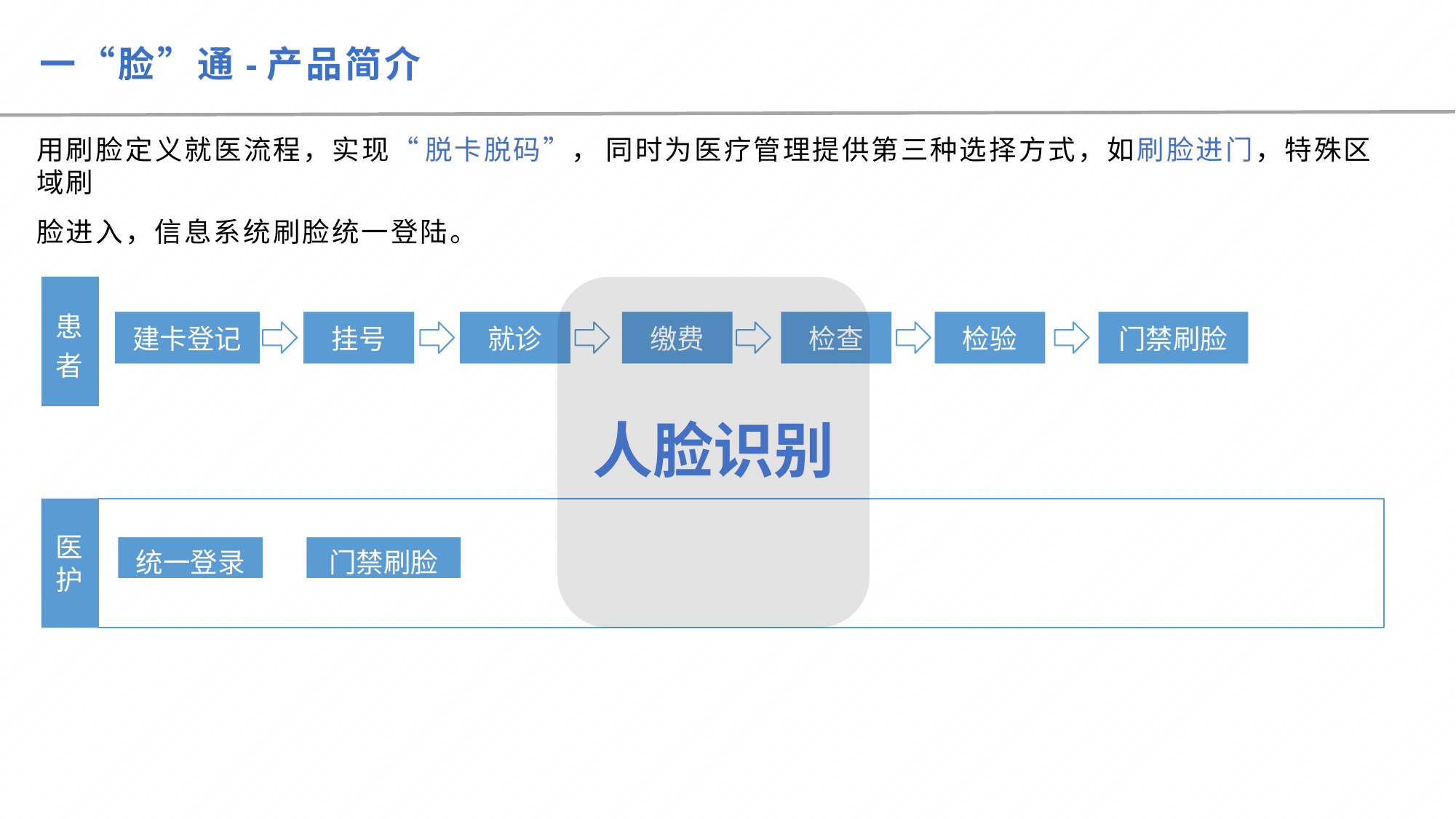

# 一“脸”通-产品简介

用刷脸定义就医流程，实现“ 脱卡脱码”， 同时为医疗管理提供第三种选择方式，如刷脸进门，特殊区域刷
脸进入，信息系统刷脸统一登陆。
| 患 者 | 建卡登记 | 挂号 | 就诊 | 缴费 | 检查 | 检验 | 门禁刷脸 |
| --- | --- | --- | --- | --- | --- | --- | --- |

人脸识别

医 护

统一登录
门禁刷脸